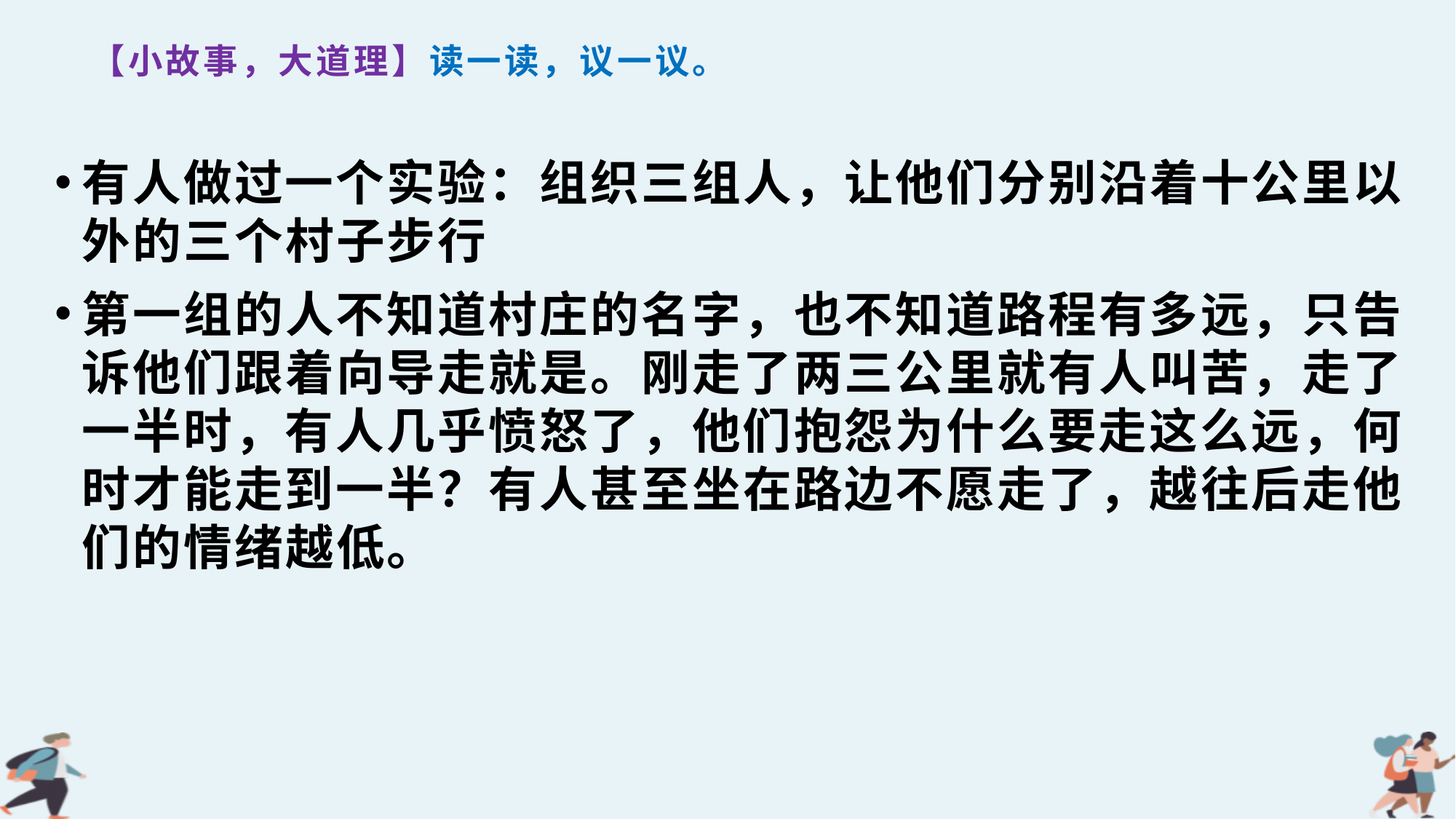

# 【小故事，大道理】读一读，议一议。
有人做过一个实验：组织三组人，让他们分别沿着十公里以外的三个村子步行
第一组的人不知道村庄的名字，也不知道路程有多远，只告诉他们跟着向导走就是。刚走了两三公里就有人叫苦，走了一半时，有人几乎愤怒了，他们抱怨为什么要走这么远，何时才能走到一半？有人甚至坐在路边不愿走了，越往后走他们的情绪越低。